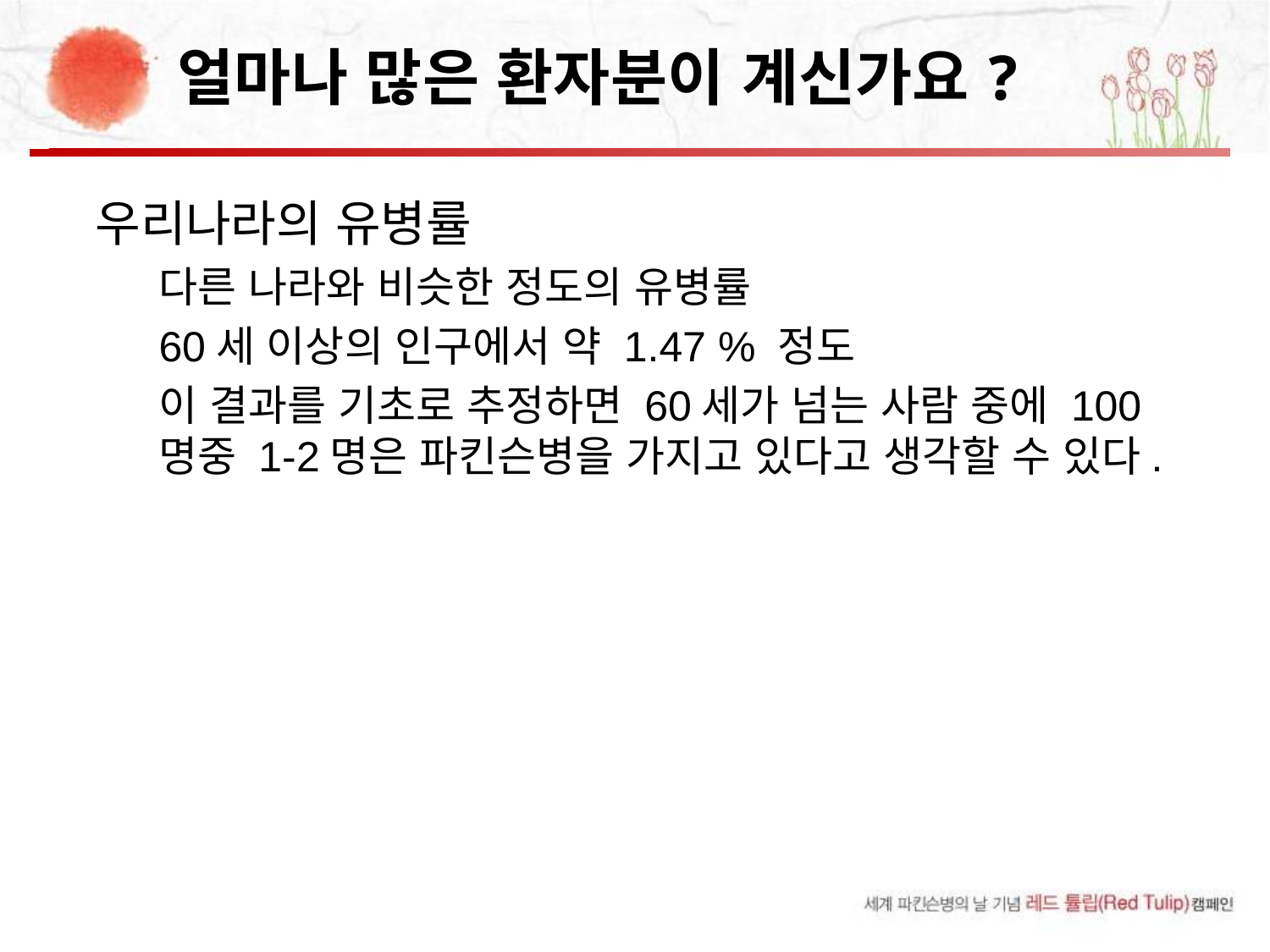

# 얼마나 많은 환자분이 계신가요?
우리나라의 유병률
다른 나라와 비슷한 정도의 유병률
60세 이상의 인구에서 약 1.47 % 정도
이 결과를 기초로 추정하면 60세가 넘는 사람 중에 100명중 1-2명은 파킨슨병을 가지고 있다고 생각할 수 있다.